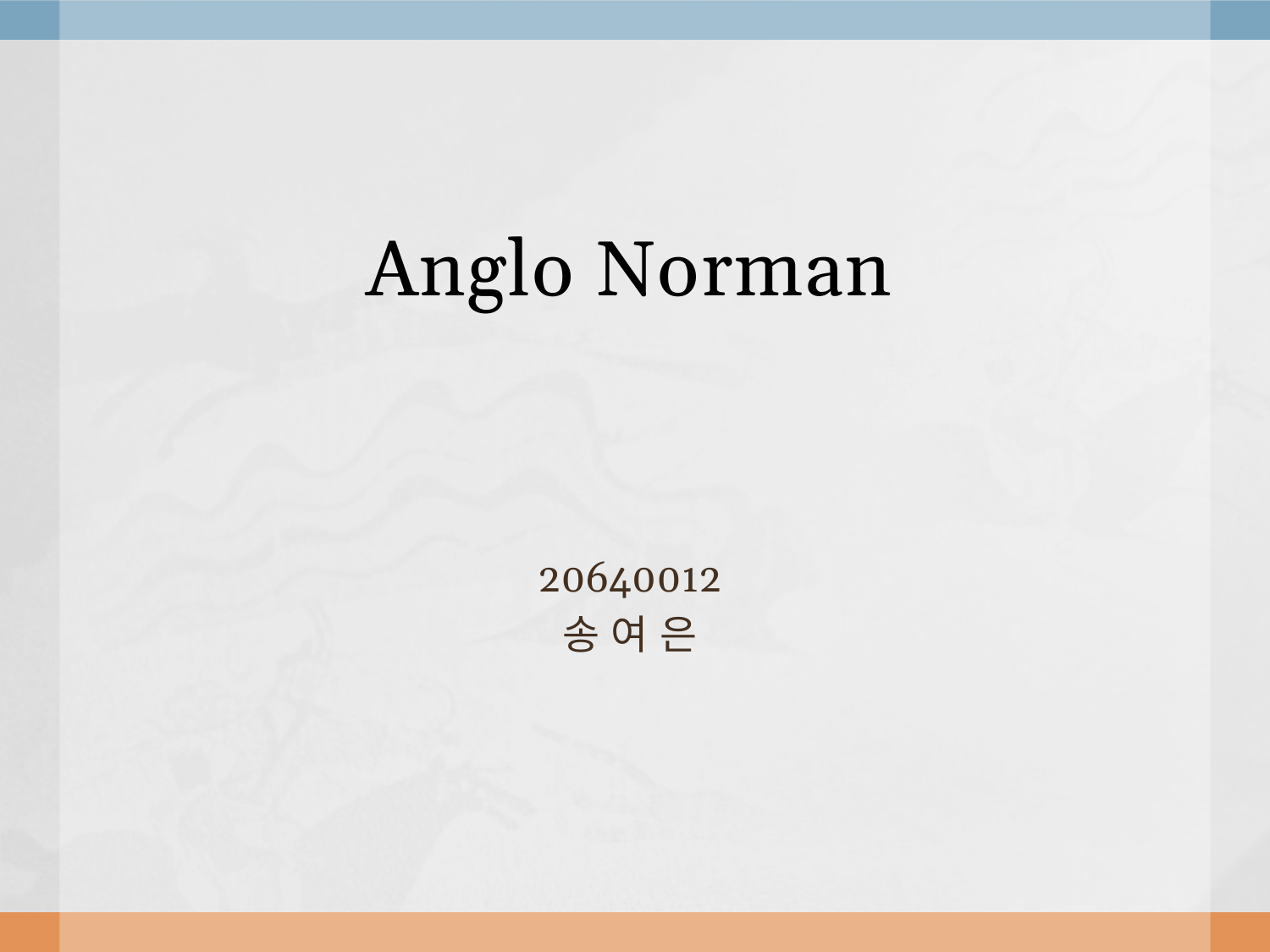

# Anglo Norman
20640012
송 여 은